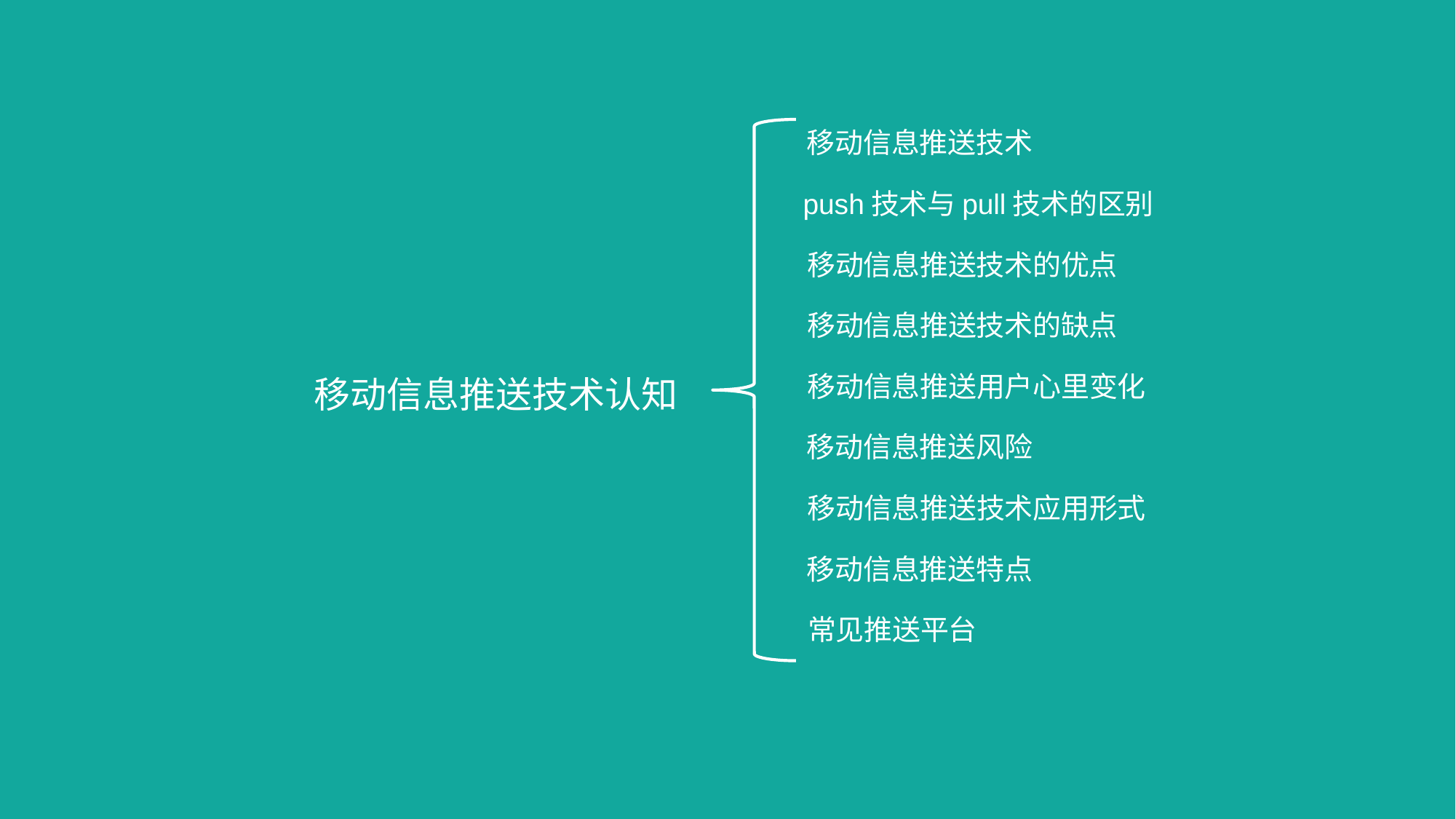

移动信息推送技术
push技术与pull技术的区别
移动信息推送技术的优点
移动信息推送技术的缺点
移动信息推送技术认知
移动信息推送用户心里变化
移动信息推送风险
移动信息推送技术应用形式
移动信息推送特点
常见推送平台